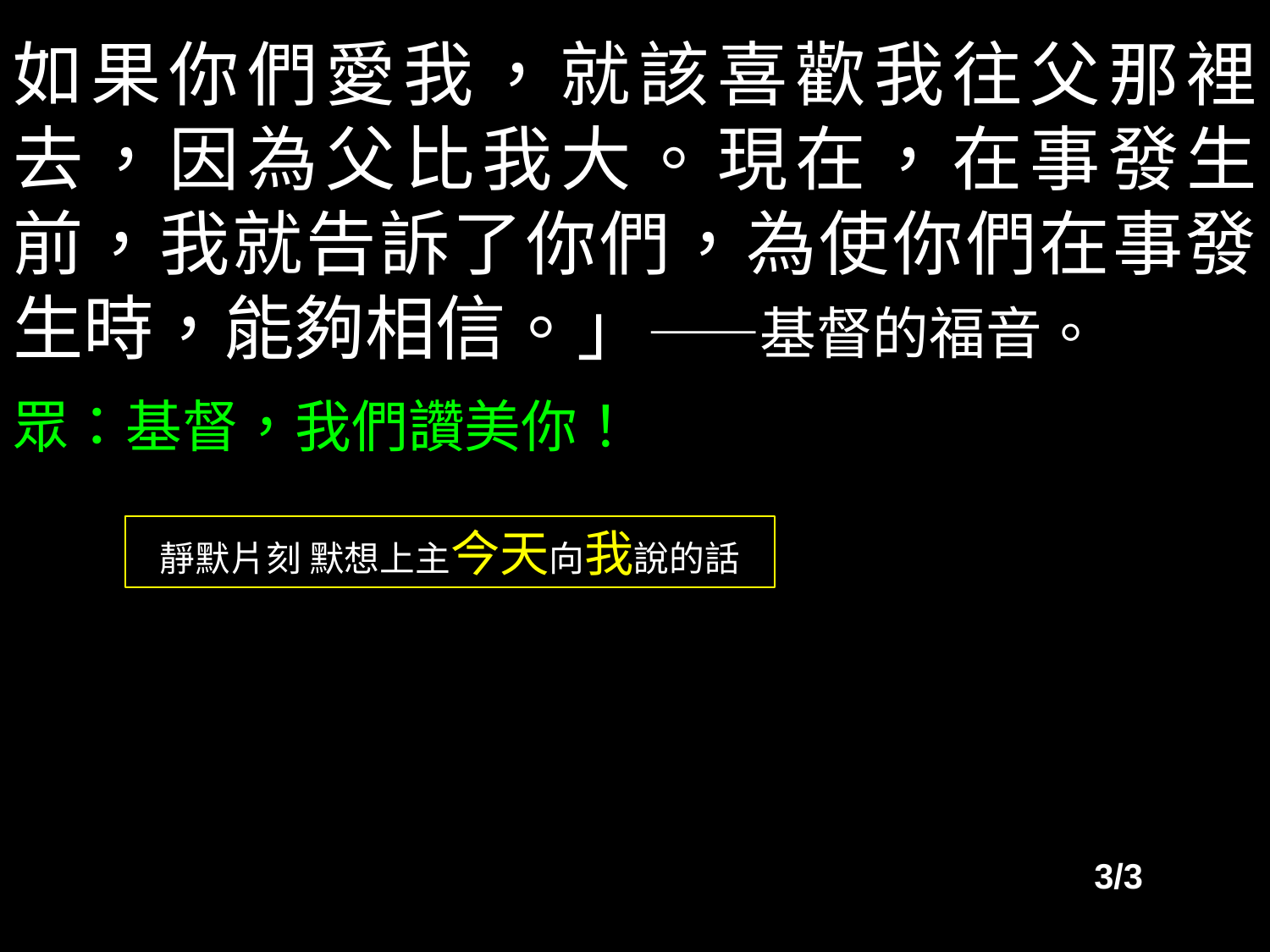

如果你們愛我，就該喜歡我往父那裡去，因為父比我大。現在，在事發生前，我就告訴了你們，為使你們在事發生時，能夠相信。」——基督的福音。
眾：基督，我們讚美你！

靜默片刻 默想上主今天向我說的話
   3/3